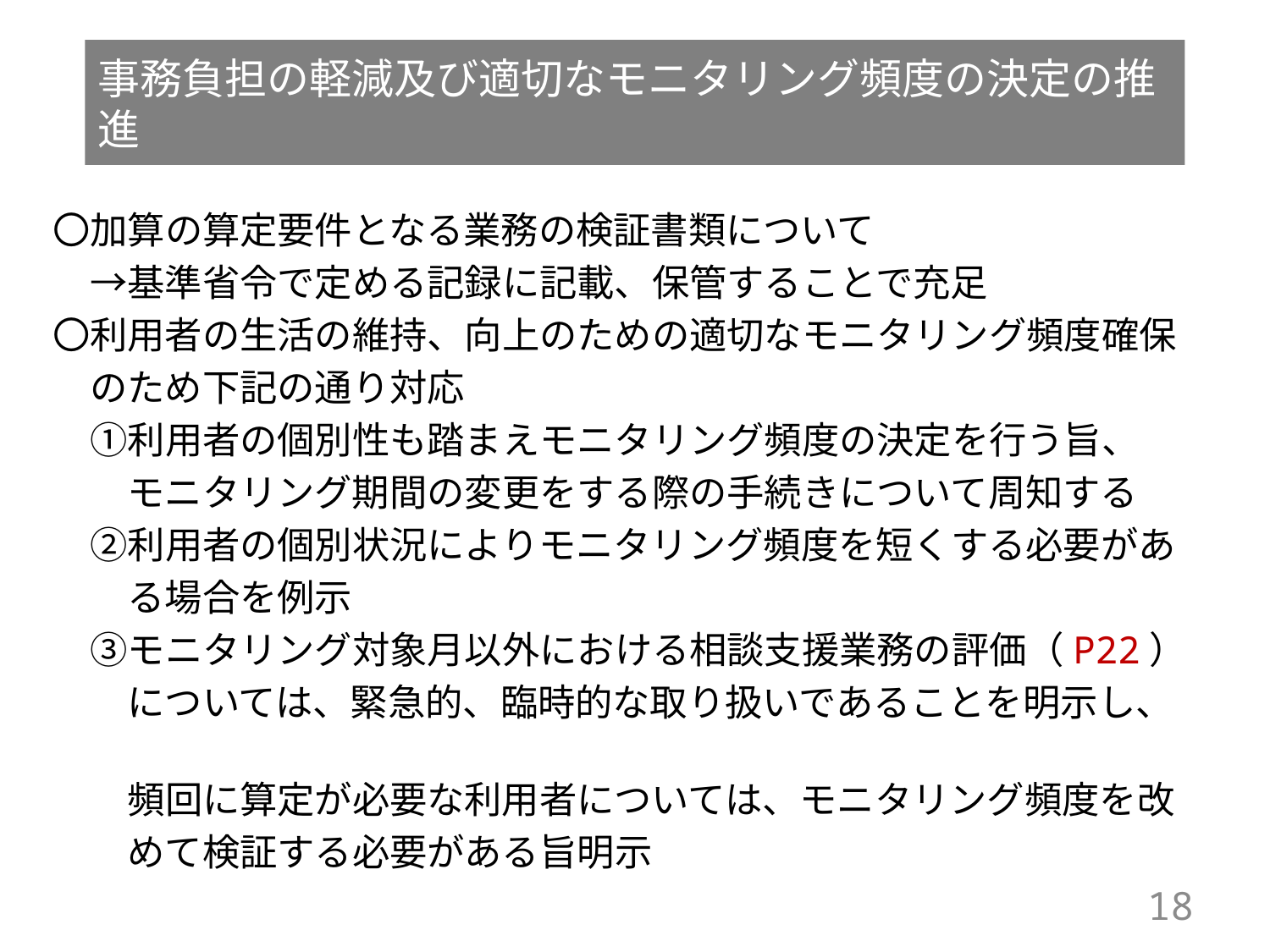

#
事務負担の軽減及び適切なモニタリング頻度の決定の推進
〇加算の算定要件となる業務の検証書類について
　→基準省令で定める記録に記載、保管することで充足
〇利用者の生活の維持、向上のための適切なモニタリング頻度確保
　のため下記の通り対応
　①利用者の個別性も踏まえモニタリング頻度の決定を行う旨、
　　モニタリング期間の変更をする際の手続きについて周知する
　②利用者の個別状況によりモニタリング頻度を短くする必要があ
　　る場合を例示
　③モニタリング対象月以外における相談支援業務の評価（P22）
　　については、緊急的、臨時的な取り扱いであることを明示し、
　　頻回に算定が必要な利用者については、モニタリング頻度を改
　　めて検証する必要がある旨明示
18